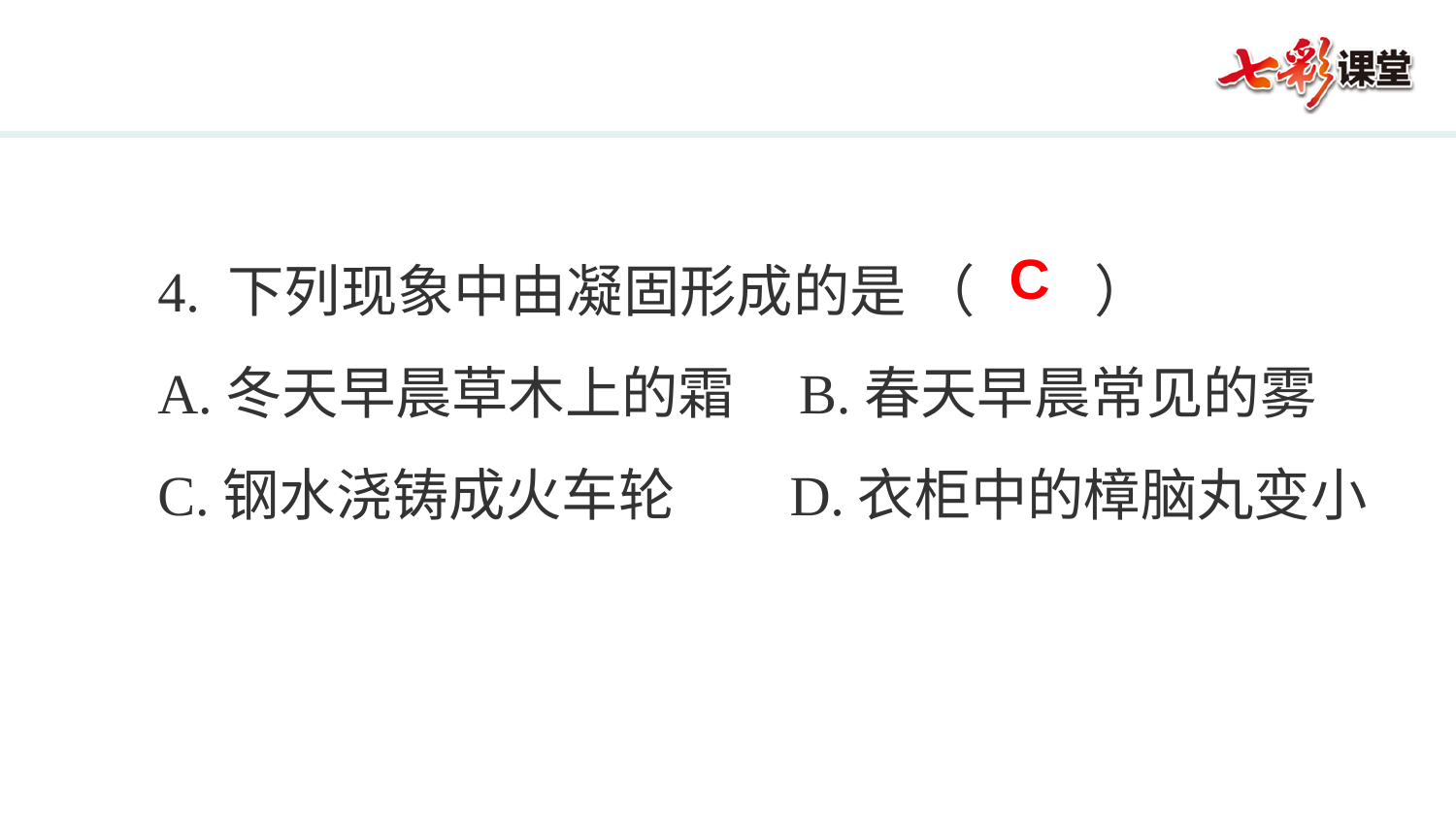

4. 下列现象中由凝固形成的是 （　     ）
A.冬天早晨草木上的霜    B.春天早晨常见的雾
C.钢水浇铸成火车轮        D.衣柜中的樟脑丸变小
C